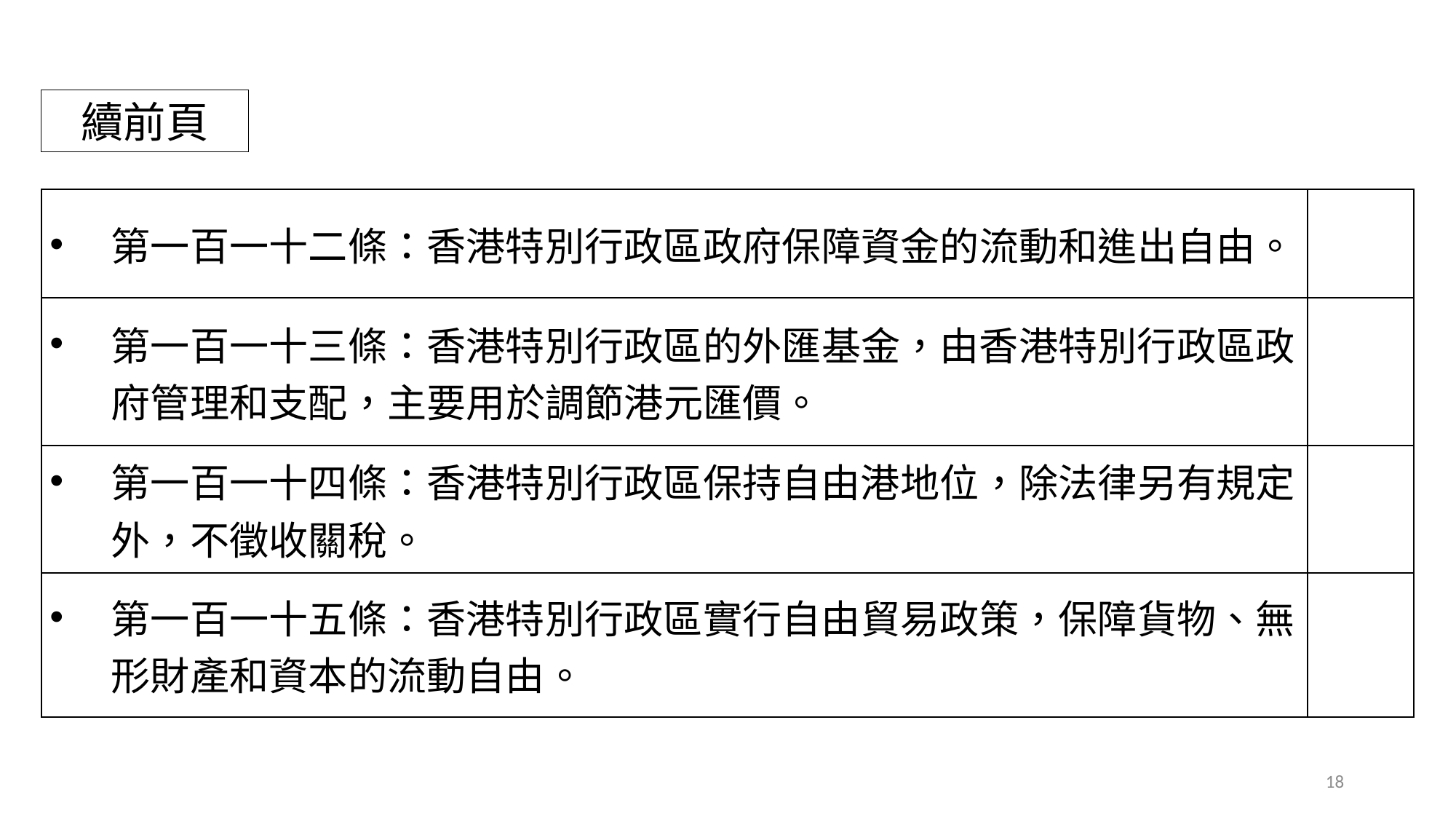

續前頁
| 第一百一十二條：香港特別行政區政府保障資金的流動和進出自由。 |  |
| --- | --- |
| 第一百一十三條：香港特別行政區的外匯基金，由香港特別行政區政府管理和支配，主要用於調節港元匯價。 |  |
| 第一百一十四條：香港特別行政區保持自由港地位，除法律另有規定外，不徵收關稅。 |  |
| 第一百一十五條：香港特別行政區實行自由貿易政策，保障貨物、無形財產和資本的流動自由。 |  |
18